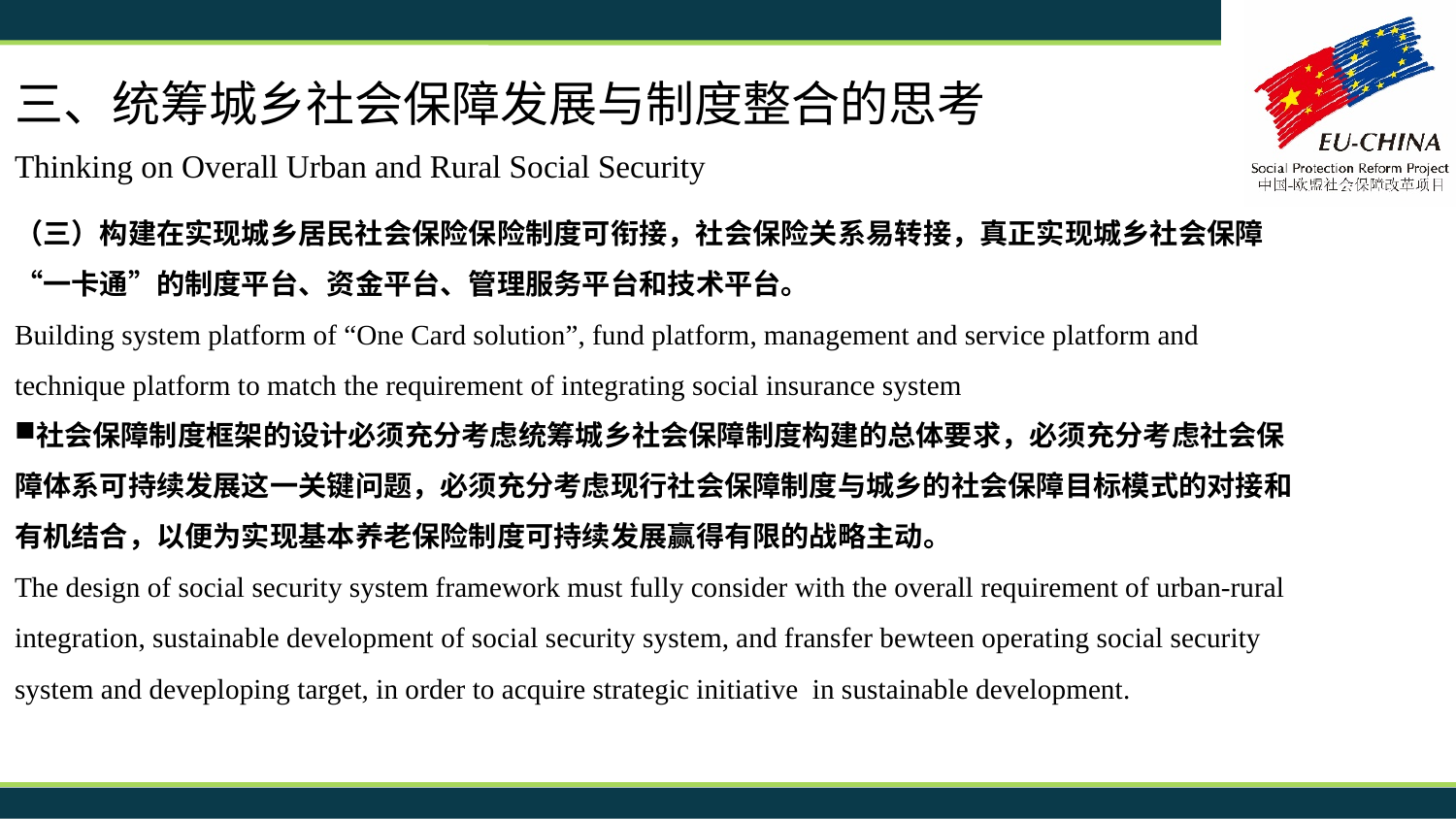

三、统筹城乡社会保障发展与制度整合的思考
Thinking on Overall Urban and Rural Social Security
（三）构建在实现城乡居民社会保险保险制度可衔接，社会保险关系易转接，真正实现城乡社会保障“一卡通”的制度平台、资金平台、管理服务平台和技术平台。
Building system platform of “One Card solution”, fund platform, management and service platform and technique platform to match the requirement of integrating social insurance system
社会保障制度框架的设计必须充分考虑统筹城乡社会保障制度构建的总体要求，必须充分考虑社会保障体系可持续发展这一关键问题，必须充分考虑现行社会保障制度与城乡的社会保障目标模式的对接和有机结合，以便为实现基本养老保险制度可持续发展赢得有限的战略主动。
The design of social security system framework must fully consider with the overall requirement of urban-rural integration, sustainable development of social security system, and fransfer bewteen operating social security system and deveploping target, in order to acquire strategic initiative  in sustainable development.